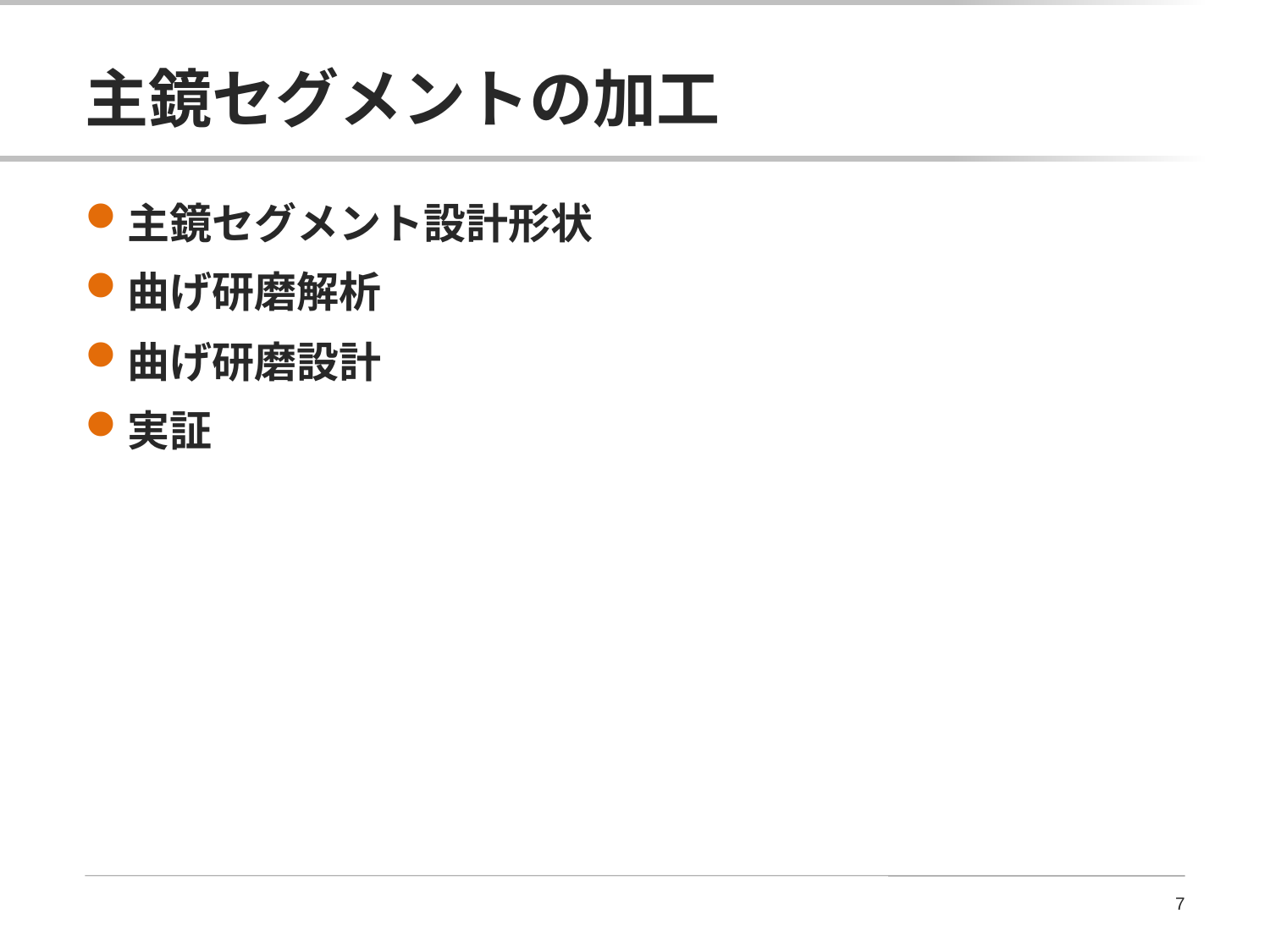

# 主鏡セグメントの加工
主鏡セグメント設計形状
曲げ研磨解析
曲げ研磨設計
実証
7